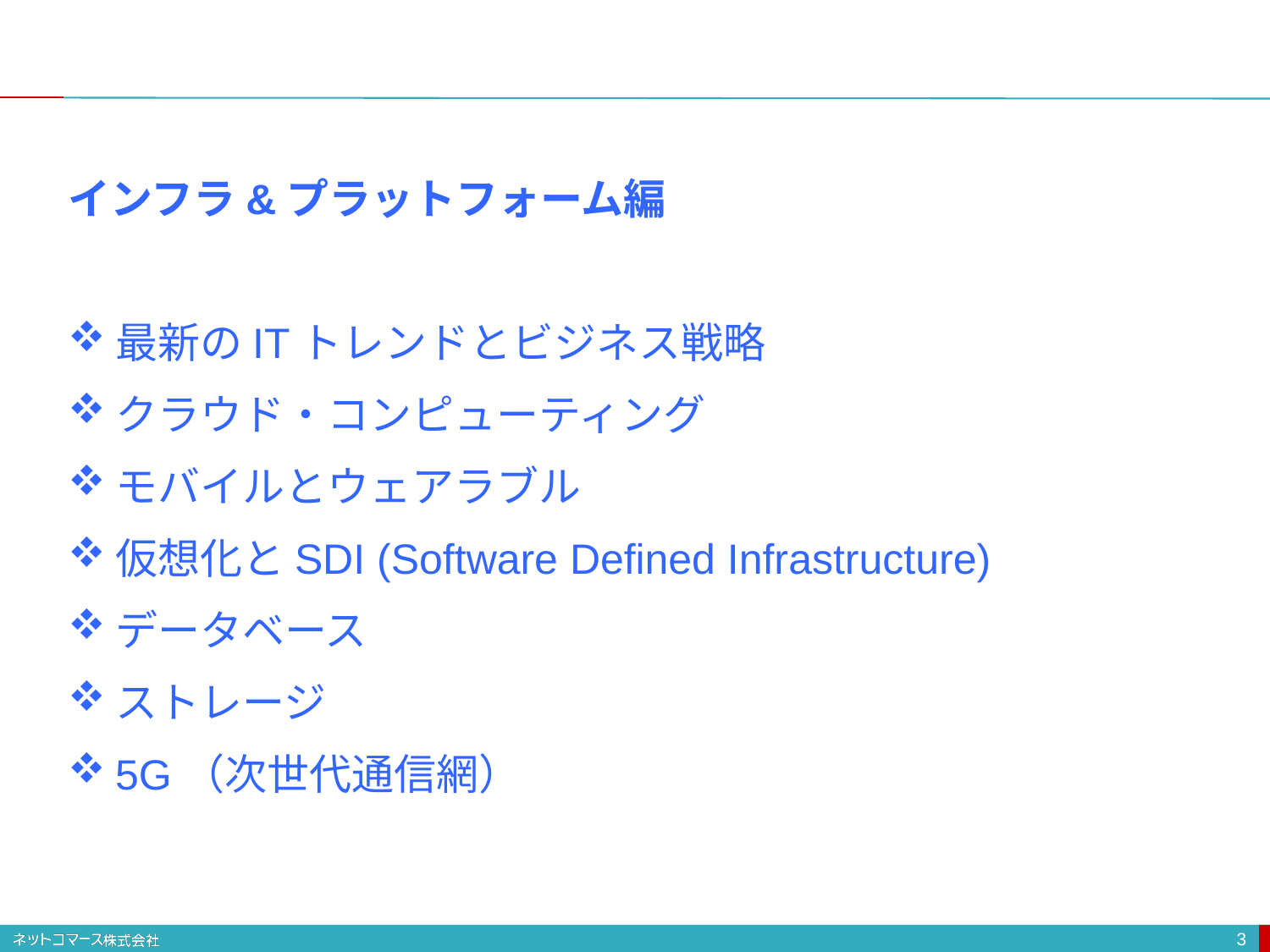

インフラ&プラットフォーム編

最新のITトレンドとビジネス戦略
クラウド・コンピューティング
モバイルとウェアラブル
仮想化とSDI (Software Defined Infrastructure)
データベース
ストレージ
5G（次世代通信網）
3